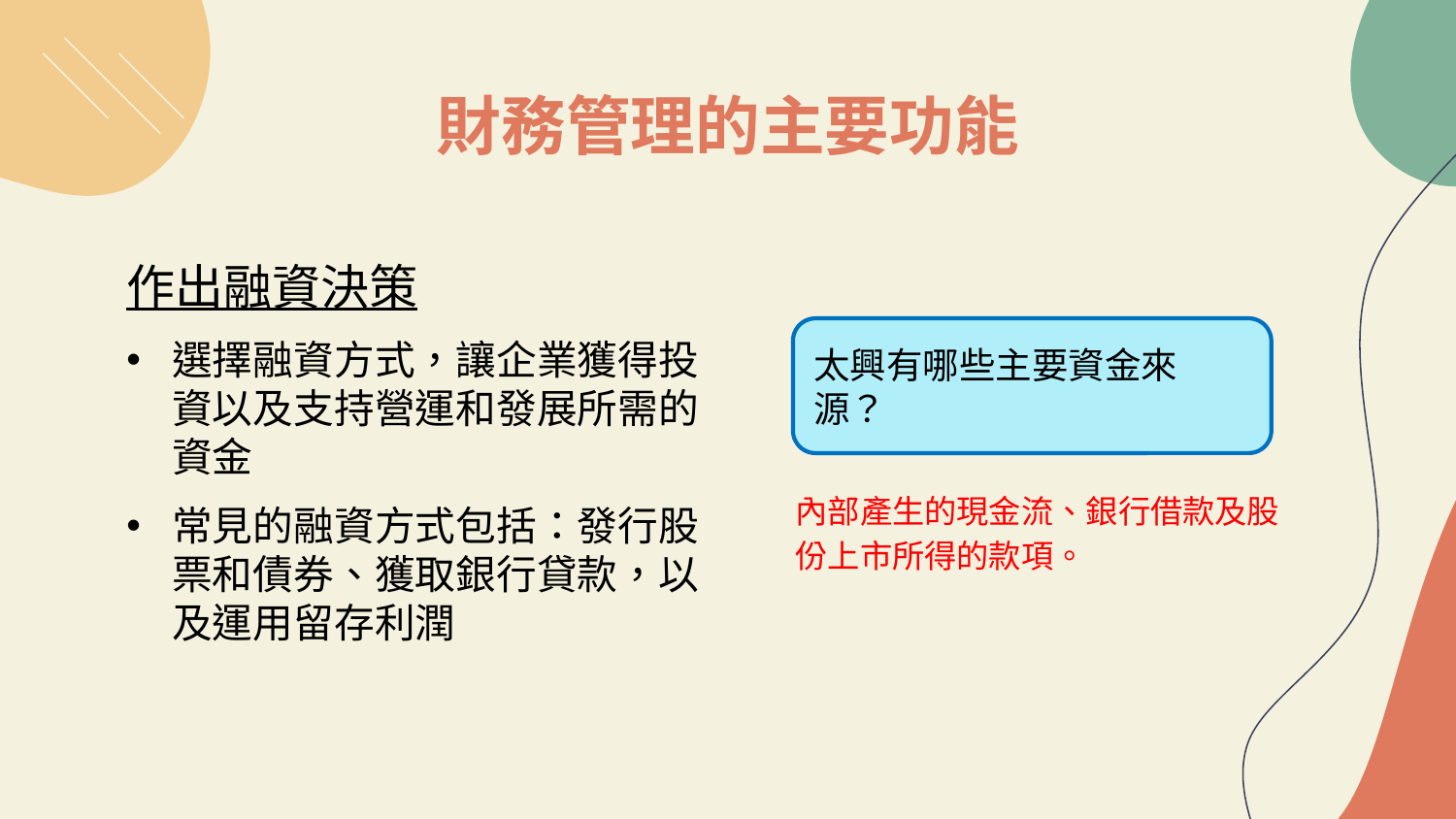

# 財務管理的主要功能
作出融資決策
選擇融資方式，讓企業獲得投資以及支持營運和發展所需的資金
常見的融資方式包括：發行股票和債券、獲取銀行貸款，以及運用留存利潤
太興有哪些主要資金來源？
內部產生的現金流、銀行借款及股份上市所得的款項。